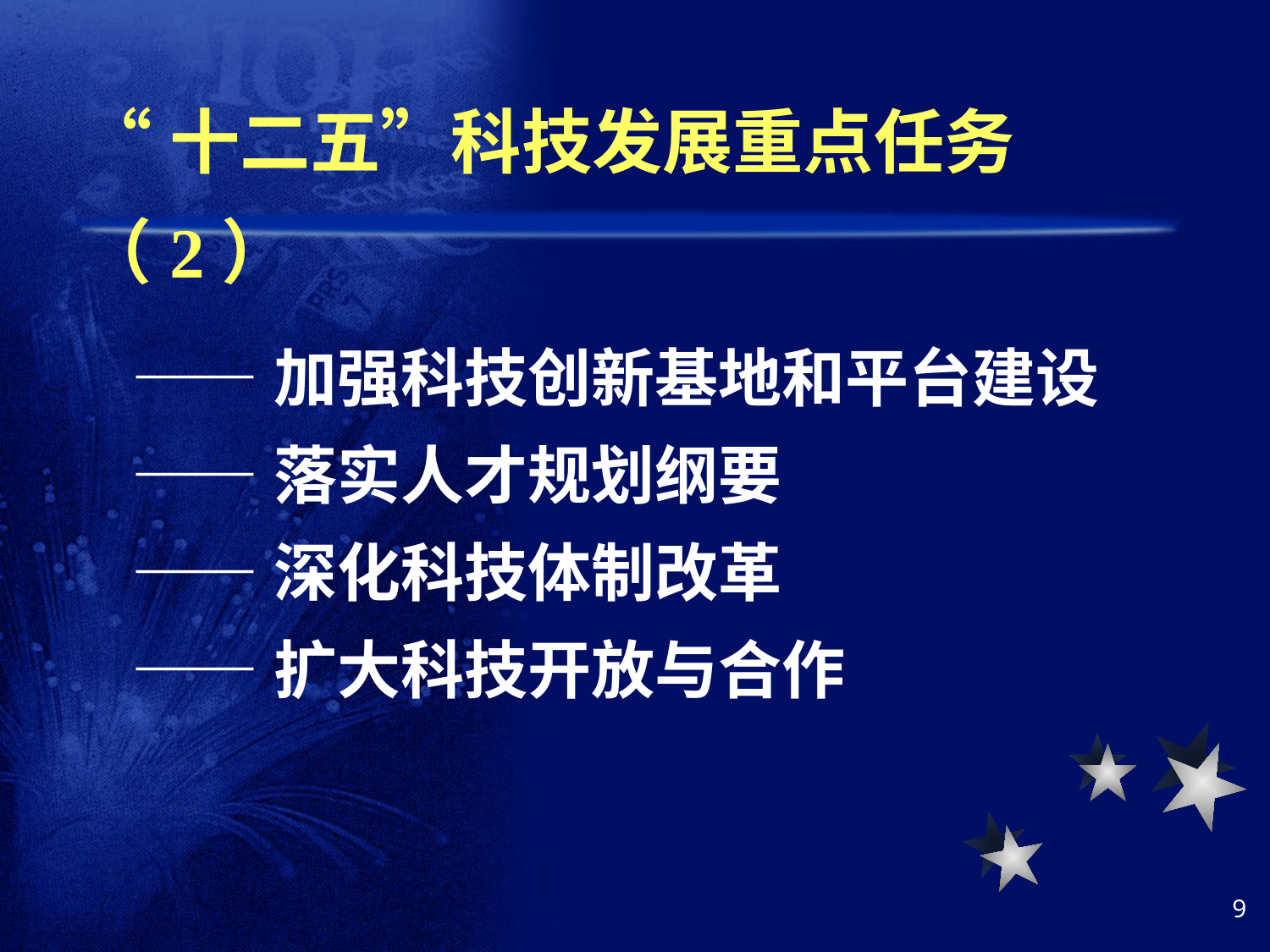

“十二五”科技发展重点任务（2）

——加强科技创新基地和平台建设
——落实人才规划纲要
——深化科技体制改革
——扩大科技开放与合作

9